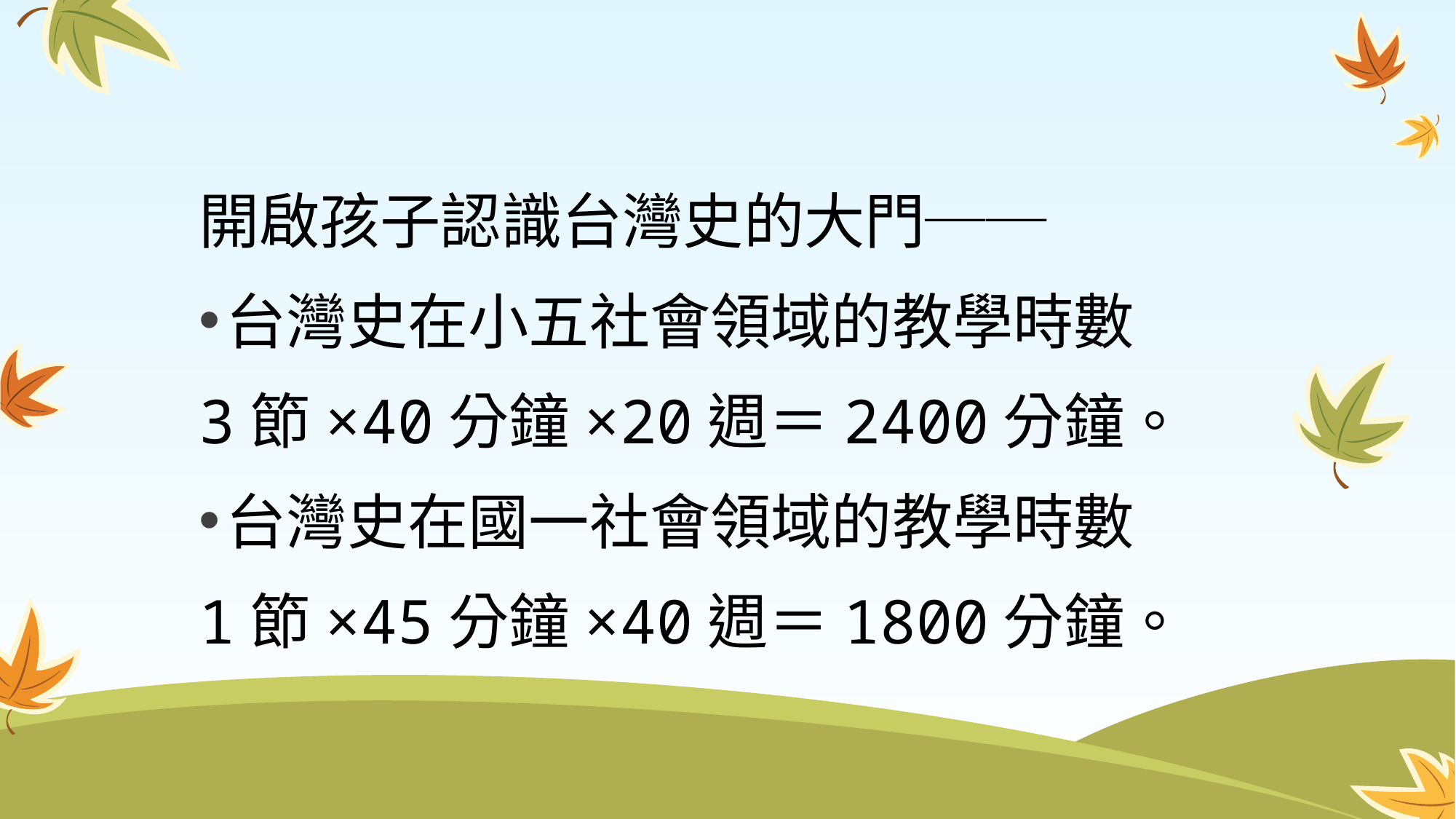

開啟孩子認識台灣史的大門──
台灣史在小五社會領域的教學時數
3節×40分鐘×20週＝2400分鐘。
台灣史在國一社會領域的教學時數
1節×45分鐘×40週＝1800分鐘。